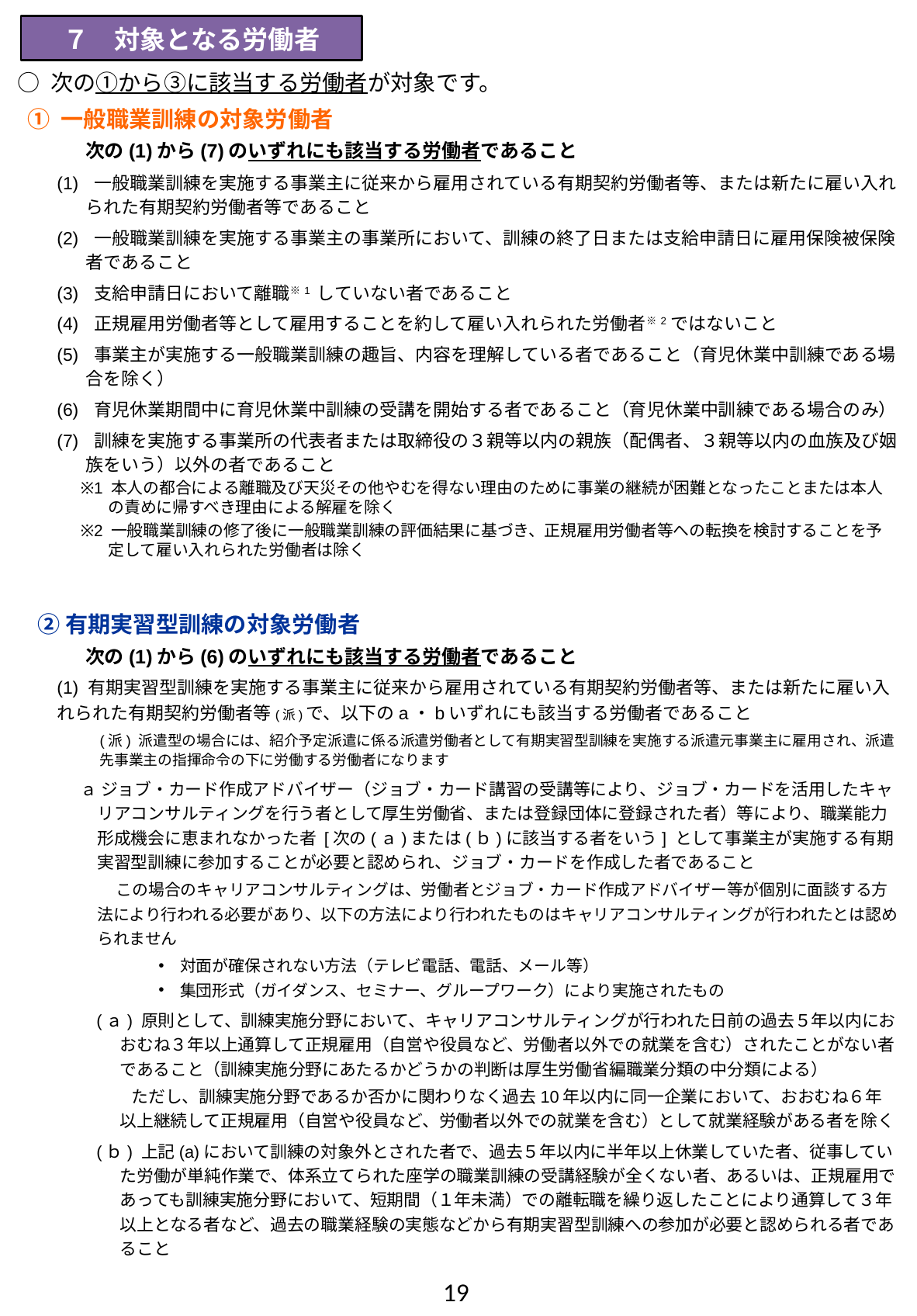

７　対象となる労働者
○ 次の①から③に該当する労働者が対象です。
  ① 一般職業訓練の対象労働者
　　　次の(1)から(7)のいずれにも該当する労働者であること
 一般職業訓練を実施する事業主に従来から雇用されている有期契約労働者等、または新たに雇い入れられた有期契約労働者等であること
 一般職業訓練を実施する事業主の事業所において、訓練の終了日または支給申請日に雇用保険被保険者であること
 支給申請日において離職※1 していない者であること
 正規雇用労働者等として雇用することを約して雇い入れられた労働者※2ではないこと
 事業主が実施する一般職業訓練の趣旨、内容を理解している者であること（育児休業中訓練である場合を除く）
 育児休業期間中に育児休業中訓練の受講を開始する者であること（育児休業中訓練である場合のみ）
 訓練を実施する事業所の代表者または取締役の３親等以内の親族（配偶者、３親等以内の血族及び姻族をいう）以外の者であること
※1 本人の都合による離職及び天災その他やむを得ない理由のために事業の継続が困難となったことまたは本人の責めに帰すべき理由による解雇を除く
※2 一般職業訓練の修了後に一般職業訓練の評価結果に基づき、正規雇用労働者等への転換を検討することを予定して雇い入れられた労働者は除く
　② 有期実習型訓練の対象労働者
　　　次の(1)から(6)のいずれにも該当する労働者であること
(1) 有期実習型訓練を実施する事業主に従来から雇用されている有期契約労働者等、または新たに雇い入れられた有期契約労働者等(派)で、以下のa・bいずれにも該当する労働者であること
(派) 派遣型の場合には、紹介予定派遣に係る派遣労働者として有期実習型訓練を実施する派遣元事業主に雇用され、派遣先事業主の指揮命令の下に労働する労働者になります
ａ ジョブ・カード作成アドバイザー（ジョブ・カード講習の受講等により、ジョブ・カードを活用したキャリアコンサルティングを行う者として厚生労働省、または登録団体に登録された者）等により、職業能力形成機会に恵まれなかった者 [次の(ａ)または(ｂ)に該当する者をいう] として事業主が実施する有期実習型訓練に参加することが必要と認められ、ジョブ・カードを作成した者であること
　　この場合のキャリアコンサルティングは、労働者とジョブ・カード作成アドバイザー等が個別に面談する方法により行われる必要があり、以下の方法により行われたものはキャリアコンサルティングが行われたとは認められません
対面が確保されない方法（テレビ電話、電話、メール等）
集団形式（ガイダンス、セミナー、グループワーク）により実施されたもの
(ａ) 原則として、訓練実施分野において、キャリアコンサルティングが行われた日前の過去５年以内におおむね３年以上通算して正規雇用（自営や役員など、労働者以外での就業を含む）されたことがない者であること（訓練実施分野にあたるかどうかの判断は厚生労働省編職業分類の中分類による）
　     ただし、訓練実施分野であるか否かに関わりなく過去10年以内に同一企業において、おおむね６年以上継続して正規雇用（自営や役員など、労働者以外での就業を含む）として就業経験がある者を除く
(ｂ) 上記(a)において訓練の対象外とされた者で、過去５年以内に半年以上休業していた者、従事していた労働が単純作業で、体系立てられた座学の職業訓練の受講経験が全くない者、あるいは、正規雇用であっても訓練実施分野において、短期間（１年未満）での離転職を繰り返したことにより通算して３年以上となる者など、過去の職業経験の実態などから有期実習型訓練への参加が必要と認められる者であること
19